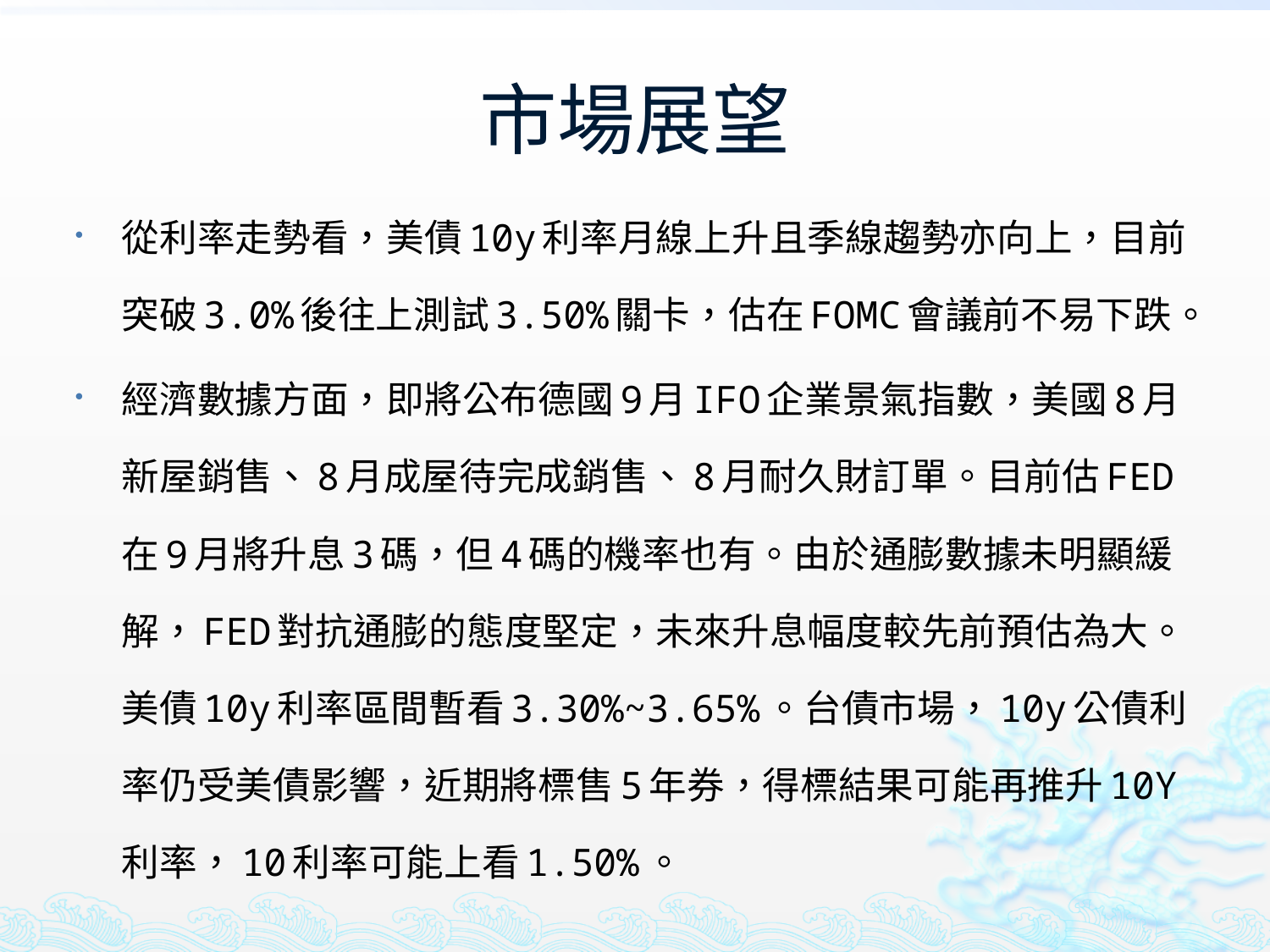

# 市場展望
從利率走勢看，美債10y利率月線上升且季線趨勢亦向上，目前突破3.0%後往上測試3.50%關卡，估在FOMC會議前不易下跌。
經濟數據方面，即將公布德國9月IFO企業景氣指數，美國8月新屋銷售、8月成屋待完成銷售、8月耐久財訂單。目前估FED在9月將升息3碼，但4碼的機率也有。由於通膨數據未明顯緩解，FED對抗通膨的態度堅定，未來升息幅度較先前預估為大。美債10y利率區間暫看3.30%~3.65%。台債市場，10y公債利率仍受美債影響，近期將標售5年券，得標結果可能再推升10Y利率，10利率可能上看1.50%。